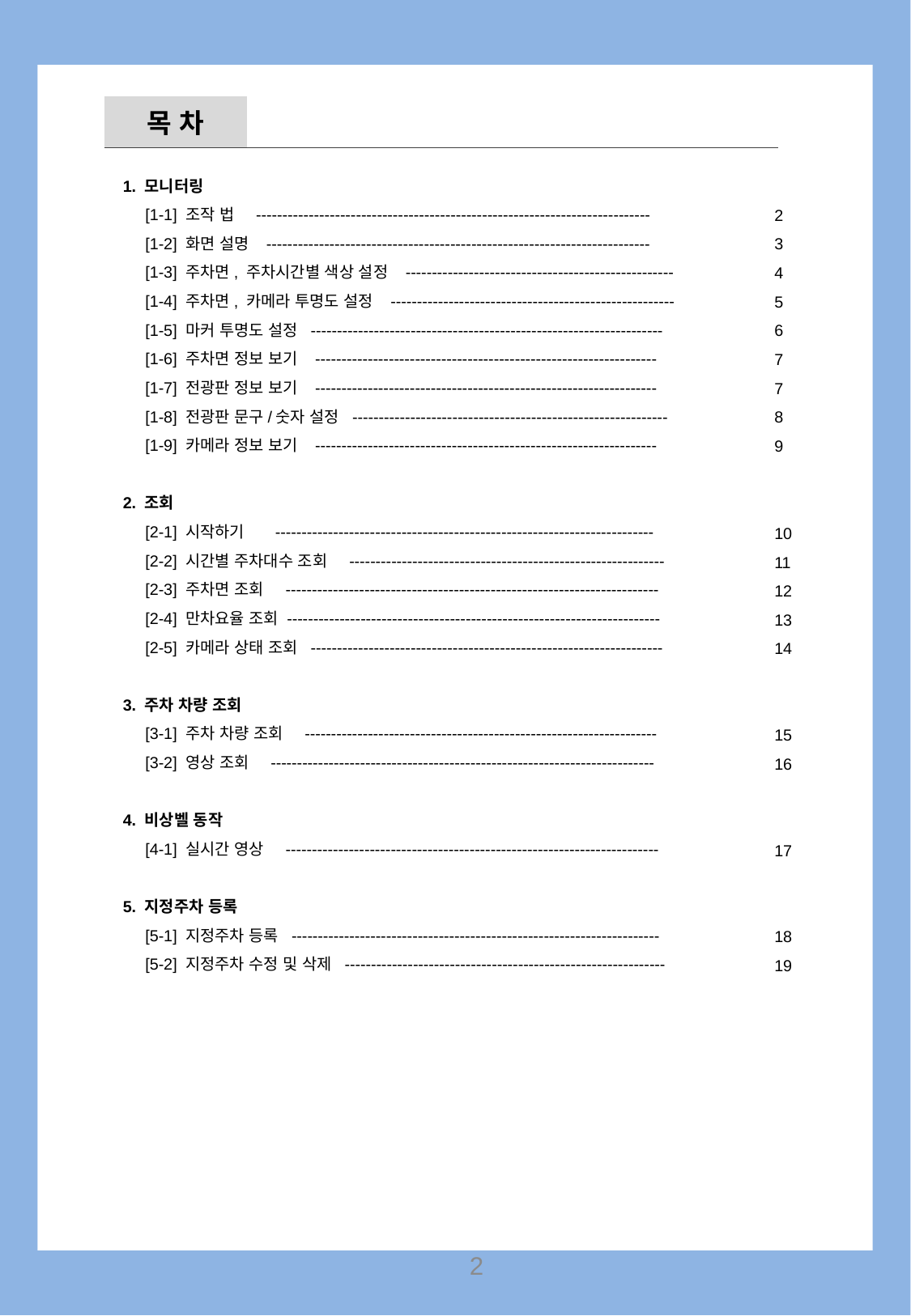

| 목 차 |  |
| --- | --- |
1. 모니터링
     [1-1] 조작 법    ---------------------------------------------------------------------------
     [1-2] 화면 설명   -------------------------------------------------------------------------
     [1-3] 주차면, 주차시간별 색상 설정   ---------------------------------------------------
     [1-4] 주차면, 카메라 투명도 설정   ------------------------------------------------------
     [1-5] 마커 투명도 설정  -------------------------------------------------------------------
     [1-6] 주차면 정보 보기   -----------------------------------------------------------------
     [1-7] 전광판 정보 보기   -----------------------------------------------------------------
     [1-8] 전광판 문구/숫자 설정  ------------------------------------------------------------
     [1-9] 카메라 정보 보기   -----------------------------------------------------------------

2. 조회
     [2-1] 시작하기      ------------------------------------------------------------------------
     [2-2] 시간별 주차대수 조회    ------------------------------------------------------------
     [2-3] 주차면 조회    -----------------------------------------------------------------------
     [2-4] 만차요율 조회 -----------------------------------------------------------------------
     [2-5] 카메라 상태 조회  -------------------------------------------------------------------

3. 주차 차량 조회
     [3-1] 주차 차량 조회    -------------------------------------------------------------------
     [3-2] 영상 조회    -------------------------------------------------------------------------

4. 비상벨 동작
     [4-1] 실시간 영상    -----------------------------------------------------------------------

5. 지정주차 등록
     [5-1] 지정주차 등록  ----------------------------------------------------------------------
     [5-2] 지정주차 수정 및 삭제  -------------------------------------------------------------

2
3
4
5
6
7
7
8
9
10
11
12
13
14

15
16

17

18
19
2